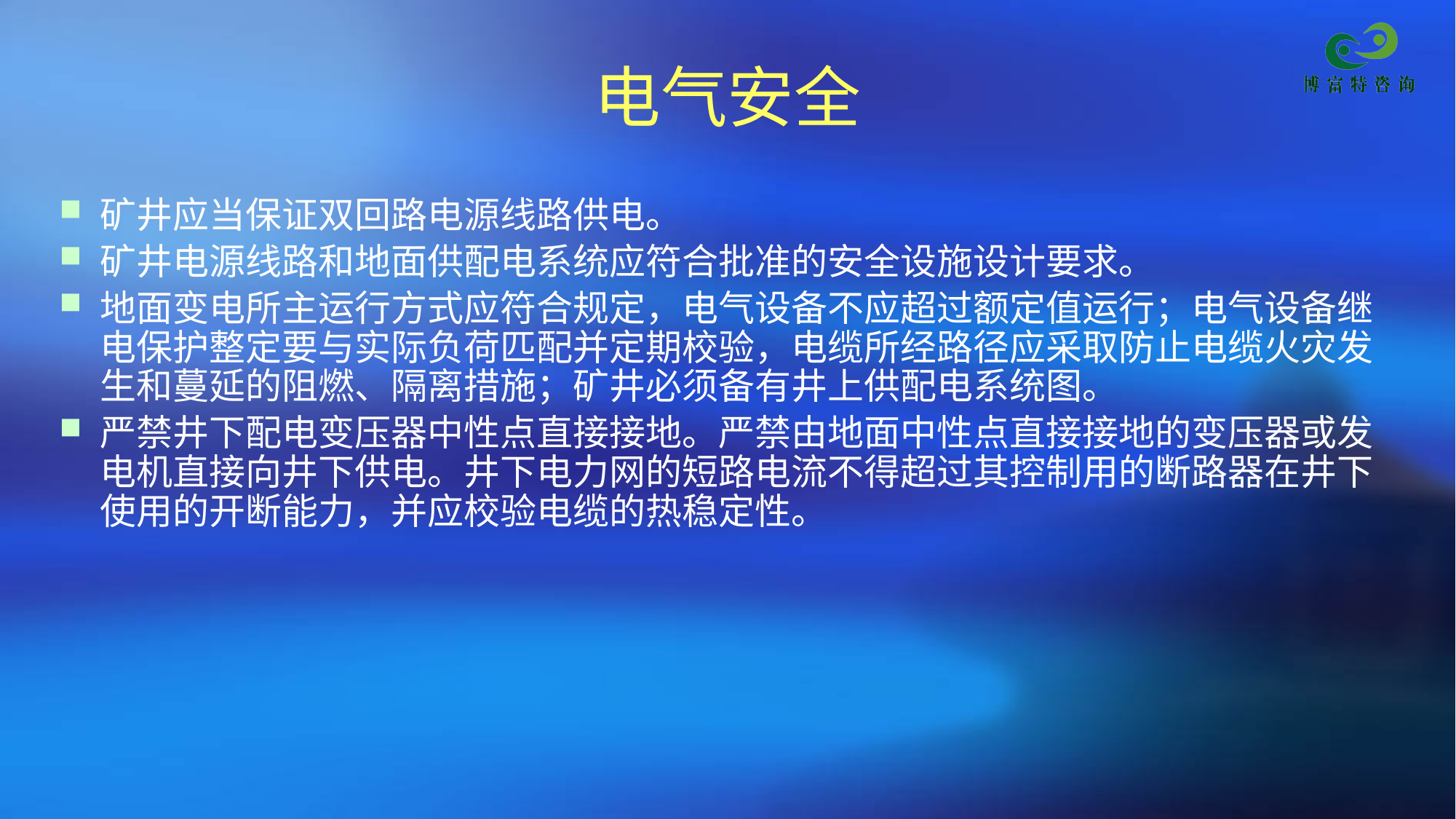

# 电气安全
矿井应当保证双回路电源线路供电。
矿井电源线路和地面供配电系统应符合批准的安全设施设计要求。
地面变电所主运行方式应符合规定，电气设备不应超过额定值运行；电气设备继电保护整定要与实际负荷匹配并定期校验，电缆所经路径应采取防止电缆火灾发生和蔓延的阻燃、隔离措施；矿井必须备有井上供配电系统图。
严禁井下配电变压器中性点直接接地。严禁由地面中性点直接接地的变压器或发电机直接向井下供电。井下电力网的短路电流不得超过其控制用的断路器在井下使用的开断能力，并应校验电缆的热稳定性。